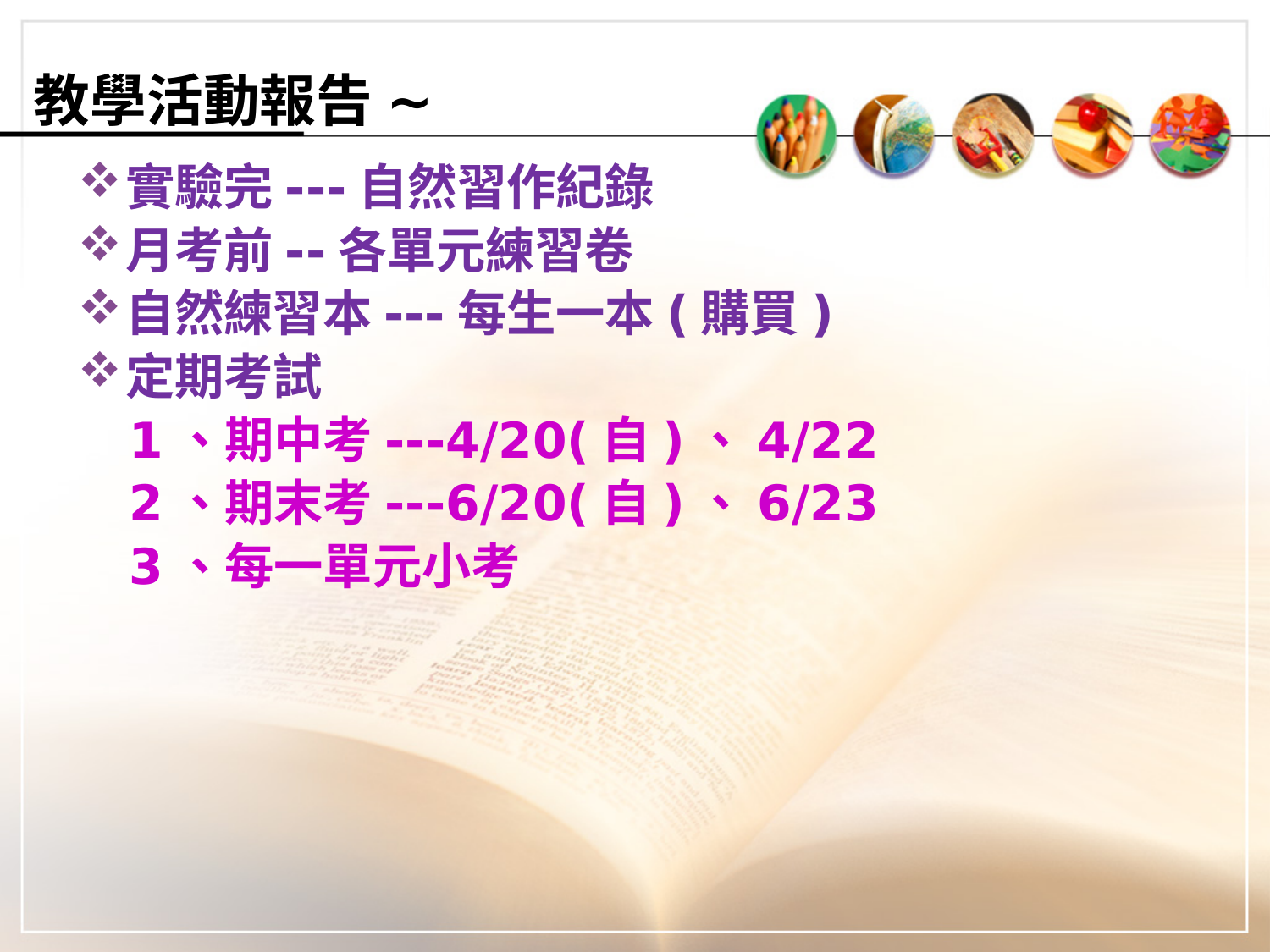

# 教學活動報告~
實驗完---自然習作紀錄
月考前--各單元練習卷
自然練習本---每生一本(購買)
定期考試
   1、期中考---4/20(自)、4/22
   2、期末考---6/20(自)、6/23
   3、每一單元小考